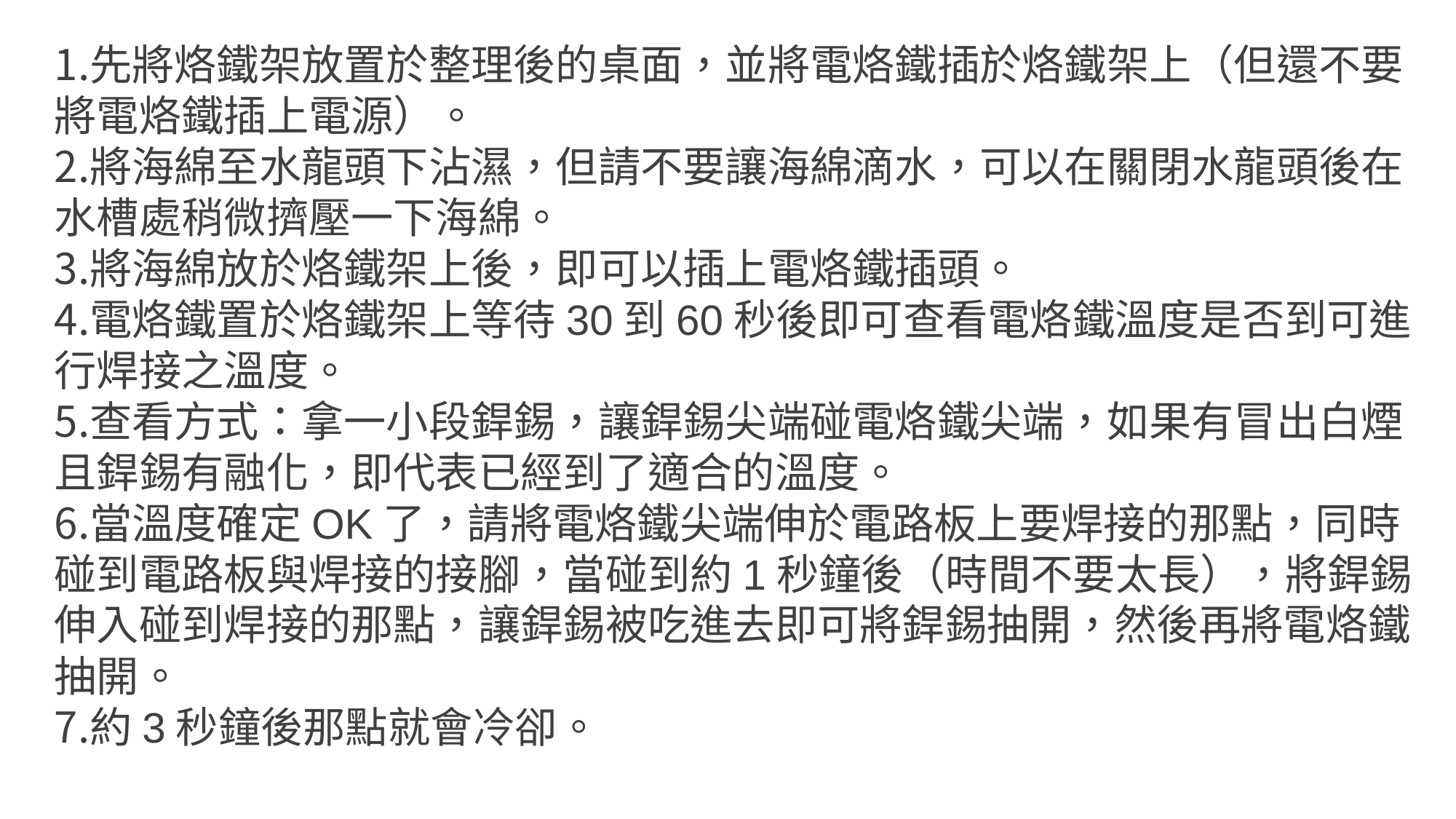

先將烙鐵架放置於整理後的桌面，並將電烙鐵插於烙鐵架上（但還不要將電烙鐵插上電源）。
將海綿至水龍頭下沾濕，但請不要讓海綿滴水，可以在關閉水龍頭後在水槽處稍微擠壓一下海綿。
將海綿放於烙鐵架上後，即可以插上電烙鐵插頭。
電烙鐵置於烙鐵架上等待30到60秒後即可查看電烙鐵溫度是否到可進行焊接之溫度。
查看方式：拿一小段銲錫，讓銲錫尖端碰電烙鐵尖端，如果有冒出白煙且銲錫有融化，即代表已經到了適合的溫度。
當溫度確定OK了，請將電烙鐵尖端伸於電路板上要焊接的那點，同時碰到電路板與焊接的接腳，當碰到約1秒鐘後（時間不要太長），將銲錫伸入碰到焊接的那點，讓銲錫被吃進去即可將銲錫抽開，然後再將電烙鐵抽開。
約3秒鐘後那點就會冷卻。